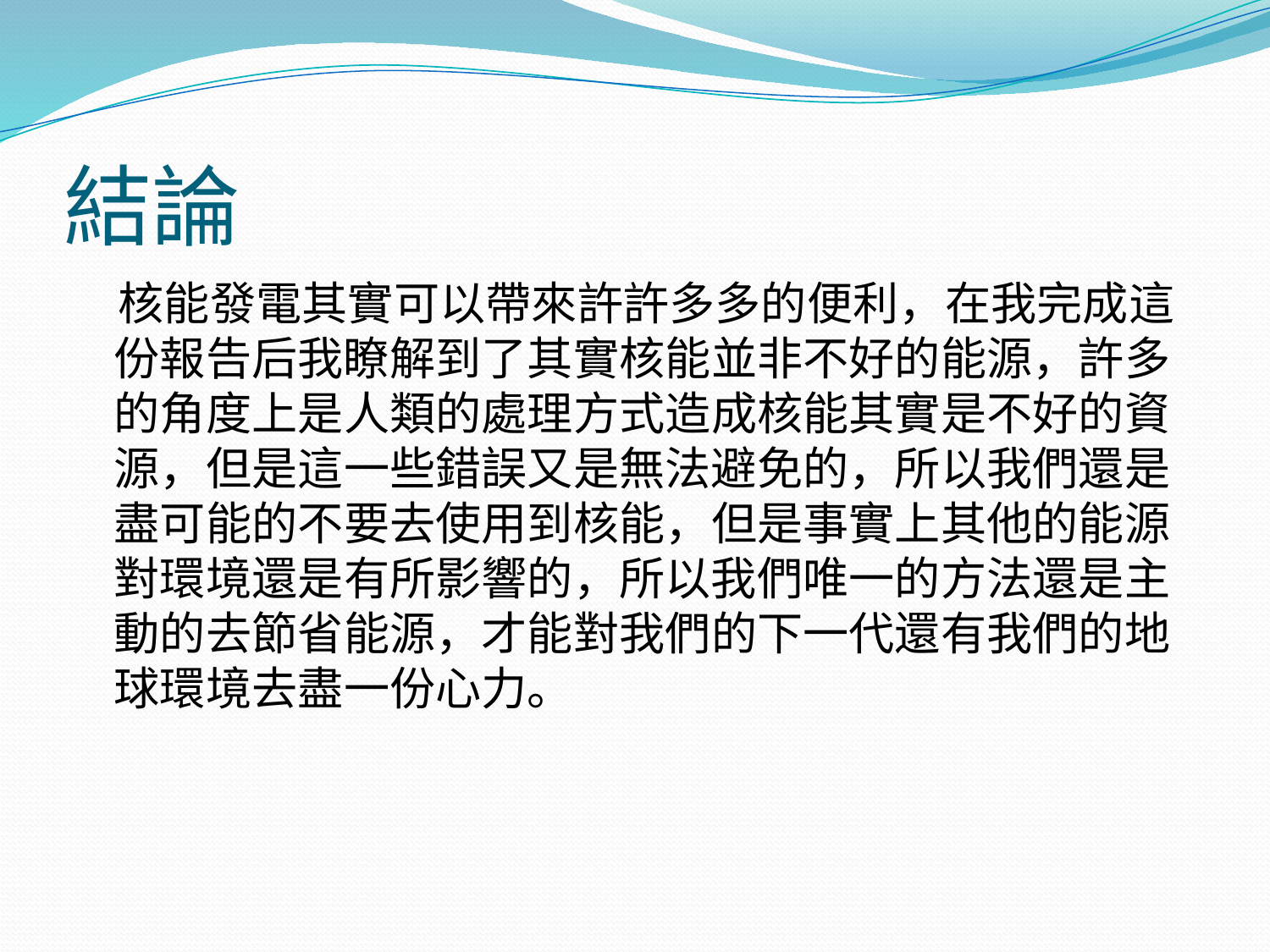

# 結論
   核能發電其實可以帶來許許多多的便利，在我完成這份報告后我瞭解到了其實核能並非不好的能源，許多的角度上是人類的處理方式造成核能其實是不好的資源，但是這一些錯誤又是無法避免的，所以我們還是盡可能的不要去使用到核能，但是事實上其他的能源對環境還是有所影響的，所以我們唯一的方法還是主動的去節省能源，才能對我們的下一代還有我們的地球環境去盡一份心力。